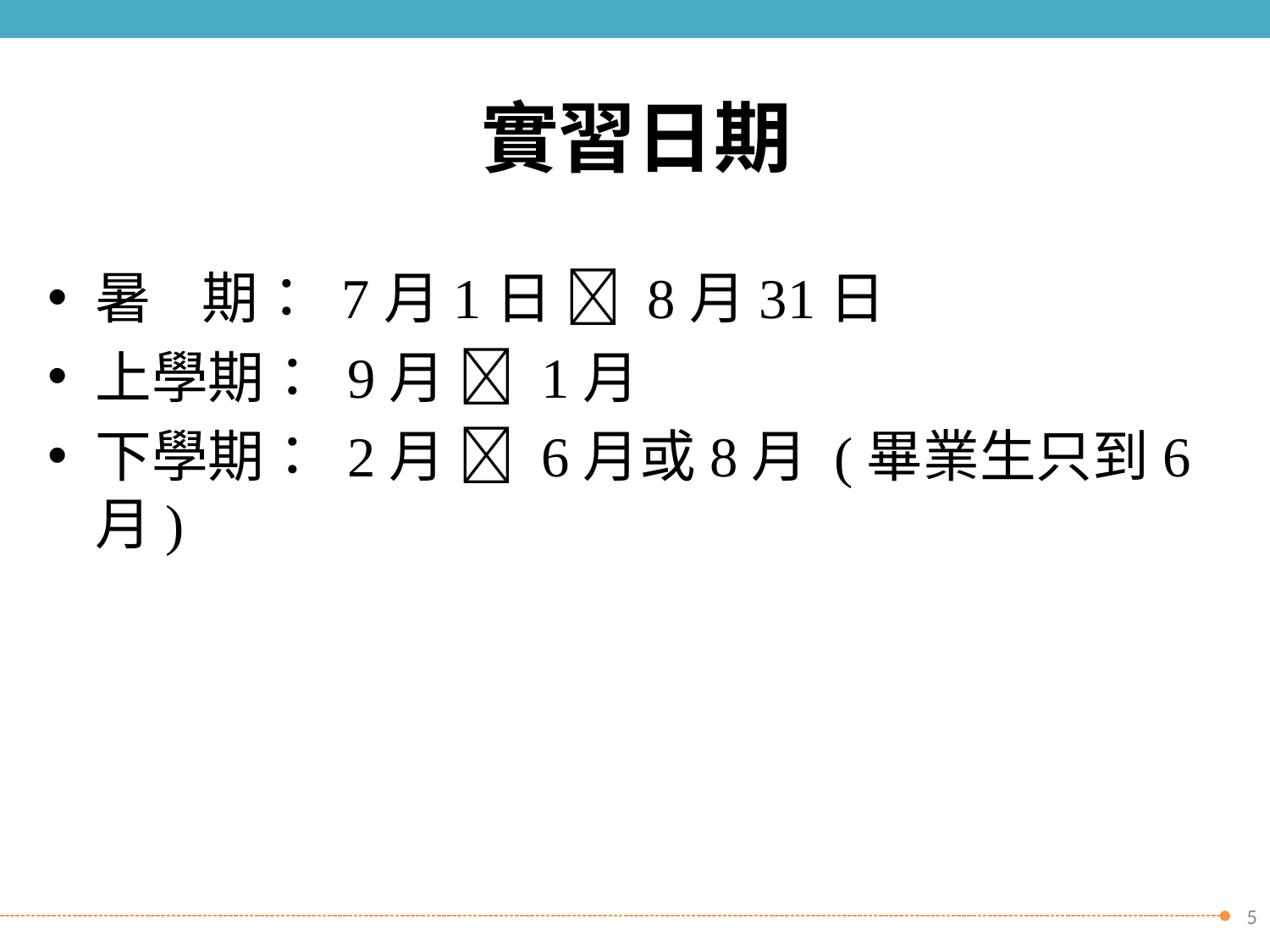

# 實習日期
暑    期： 7月1日 ∼ 8月31日
上學期： 9月 ∼ 1月
下學期： 2月 ∼ 6月或8月 (畢業生只到6月)

5